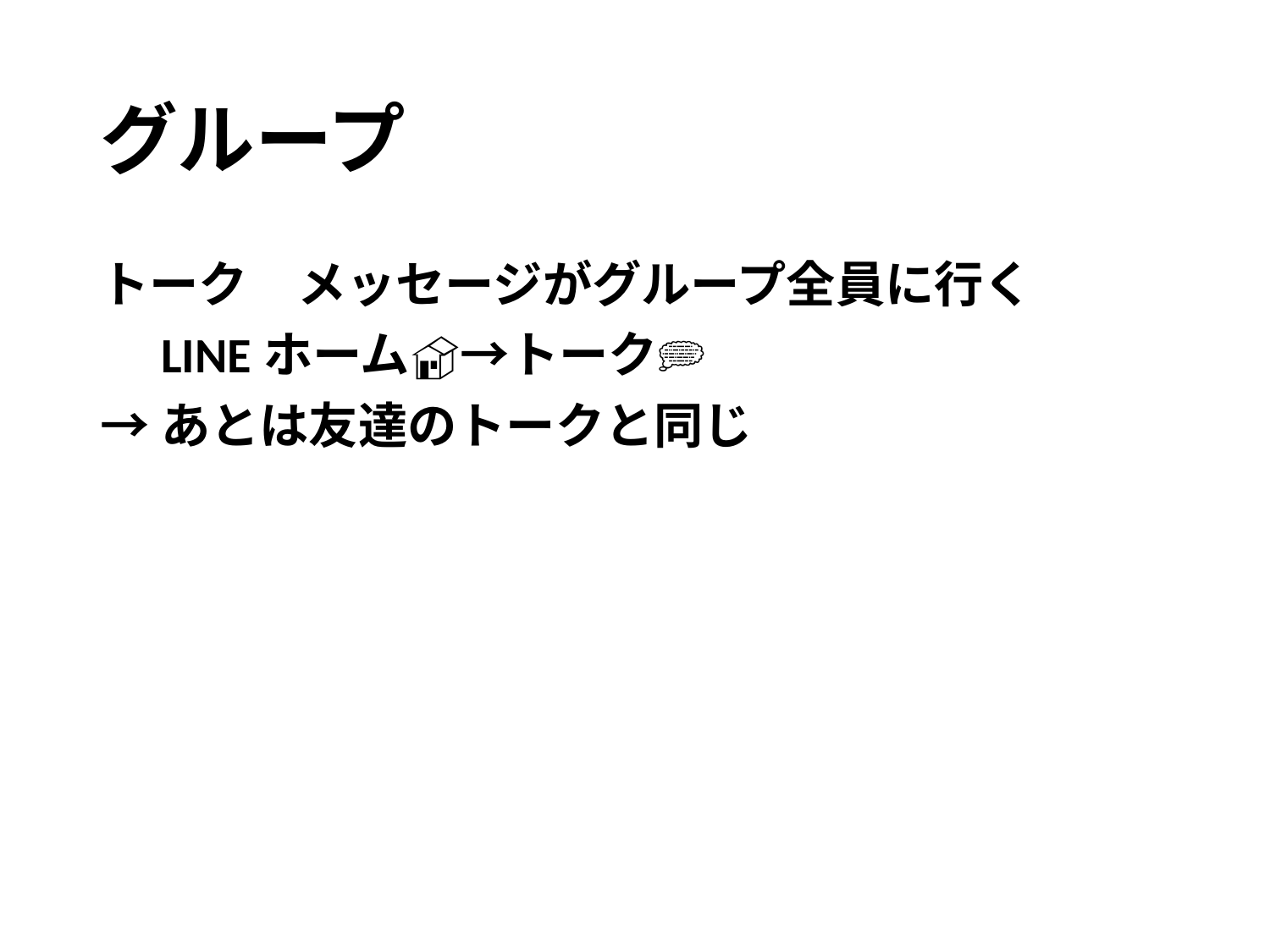

# グループ
トーク　メッセージがグループ全員に行く
　LINEホーム🏠→トーク💭
→あとは友達のトークと同じ